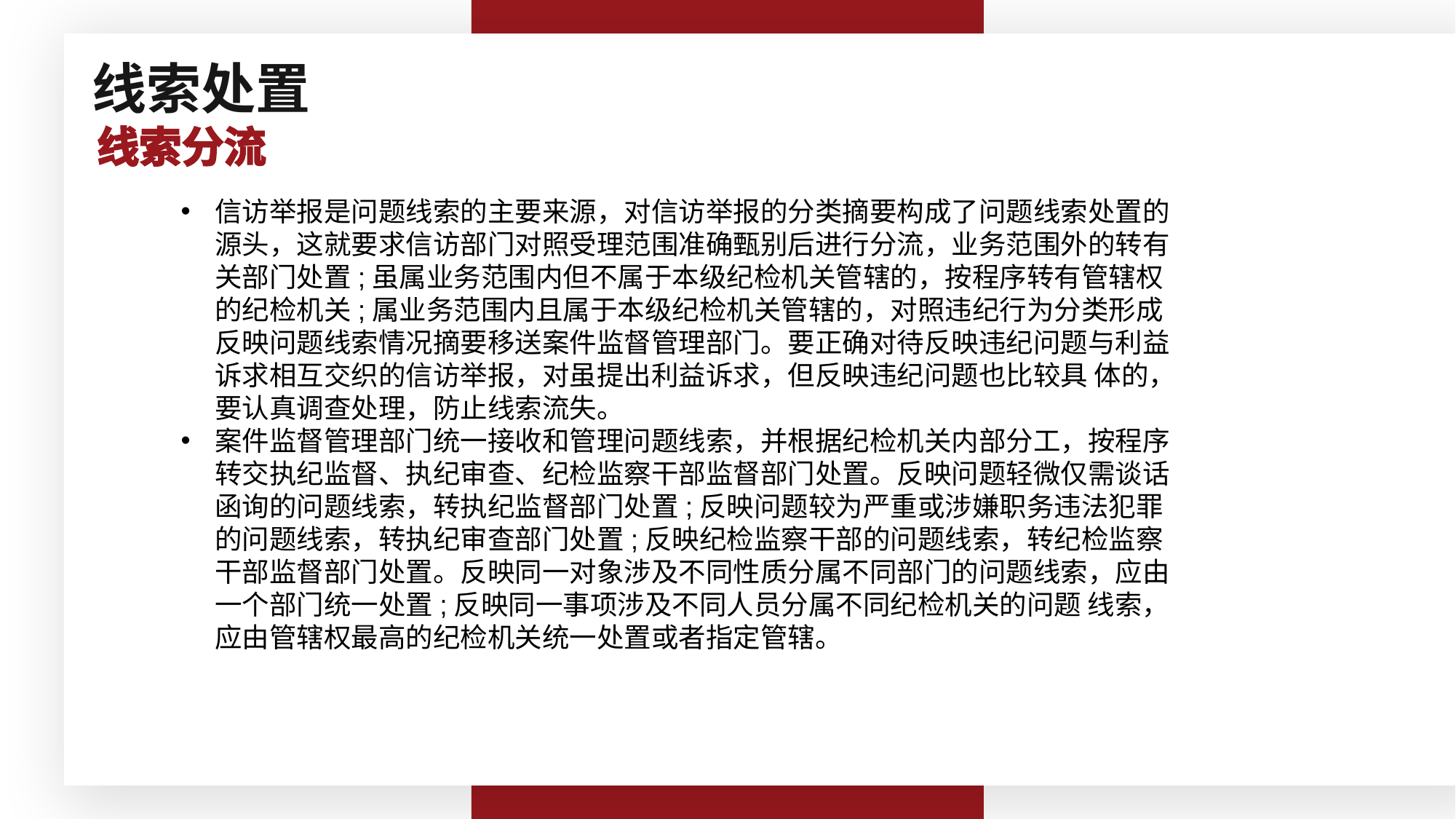

线索处置
线索分流
信访举报是问题线索的主要来源，对信访举报的分类摘要构成了问题线索处置的源头，这就要求信访部门对照受理范围准确甄别后进行分流，业务范围外的转有关部门处置;虽属业务范围内但不属于本级纪检机关管辖的，按程序转有管辖权的纪检机关;属业务范围内且属于本级纪检机关管辖的，对照违纪行为分类形成反映问题线索情况摘要移送案件监督管理部门。要正确对待反映违纪问题与利益诉求相互交织的信访举报，对虽提出利益诉求，但反映违纪问题也比较具 体的，要认真调查处理，防止线索流失。
案件监督管理部门统一接收和管理问题线索，并根据纪检机关内部分工，按程序转交执纪监督、执纪审查、纪检监察干部监督部门处置。反映问题轻微仅需谈话函询的问题线索，转执纪监督部门处置;反映问题较为严重或涉嫌职务违法犯罪的问题线索，转执纪审查部门处置;反映纪检监察干部的问题线索，转纪检监察干部监督部门处置。反映同一对象涉及不同性质分属不同部门的问题线索，应由一个部门统一处置;反映同一事项涉及不同人员分属不同纪检机关的问题 线索，应由管辖权最高的纪检机关统一处置或者指定管辖。